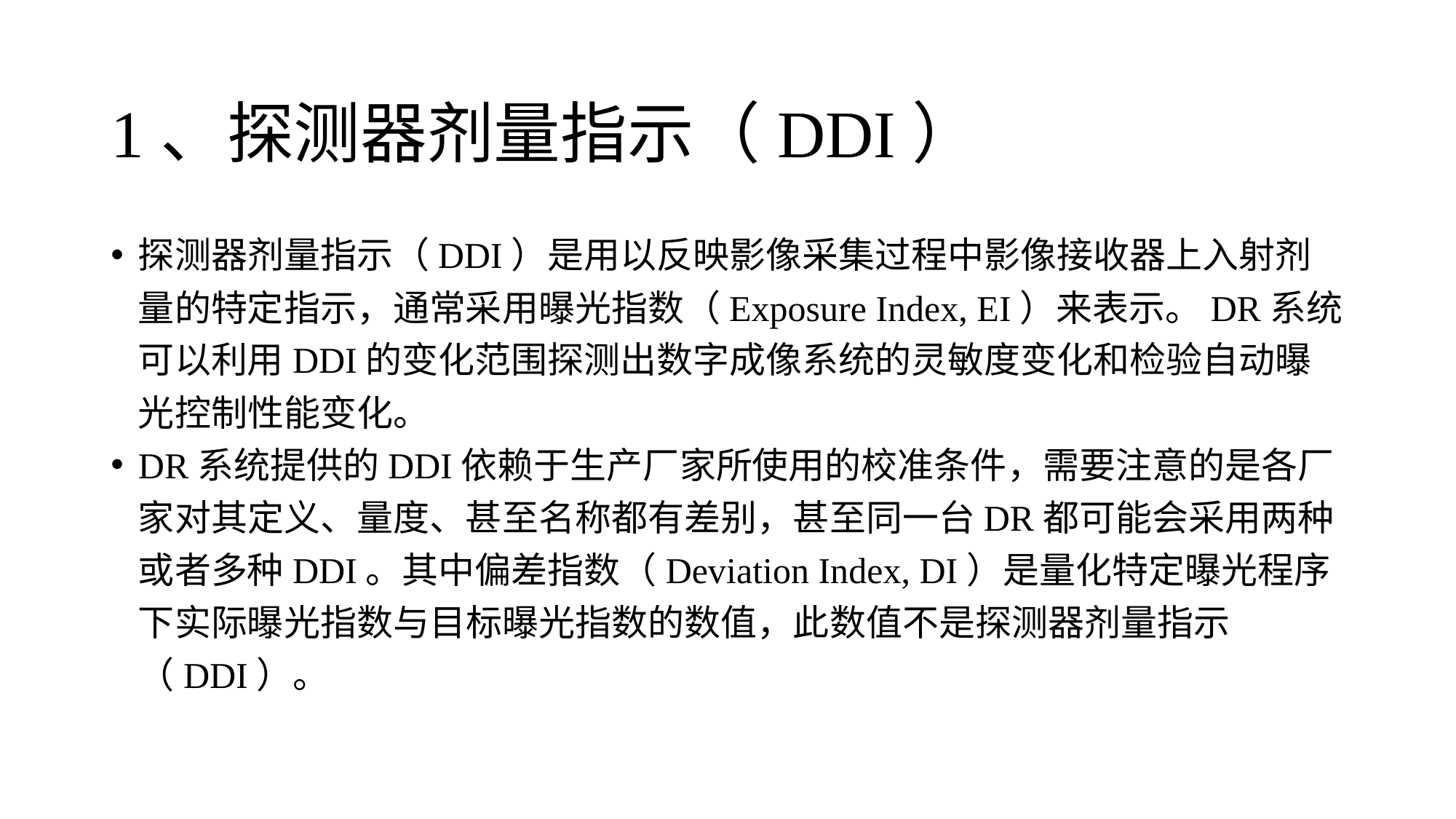

# 1、探测器剂量指示（DDI）
探测器剂量指示（DDI）是用以反映影像采集过程中影像接收器上入射剂量的特定指示，通常采用曝光指数（Exposure Index, EI）来表示。DR系统可以利用DDI的变化范围探测出数字成像系统的灵敏度变化和检验自动曝光控制性能变化。
DR系统提供的DDI依赖于生产厂家所使用的校准条件，需要注意的是各厂家对其定义、量度、甚至名称都有差别，甚至同一台DR都可能会采用两种或者多种DDI。其中偏差指数（Deviation Index, DI）是量化特定曝光程序下实际曝光指数与目标曝光指数的数值，此数值不是探测器剂量指示（DDI）。